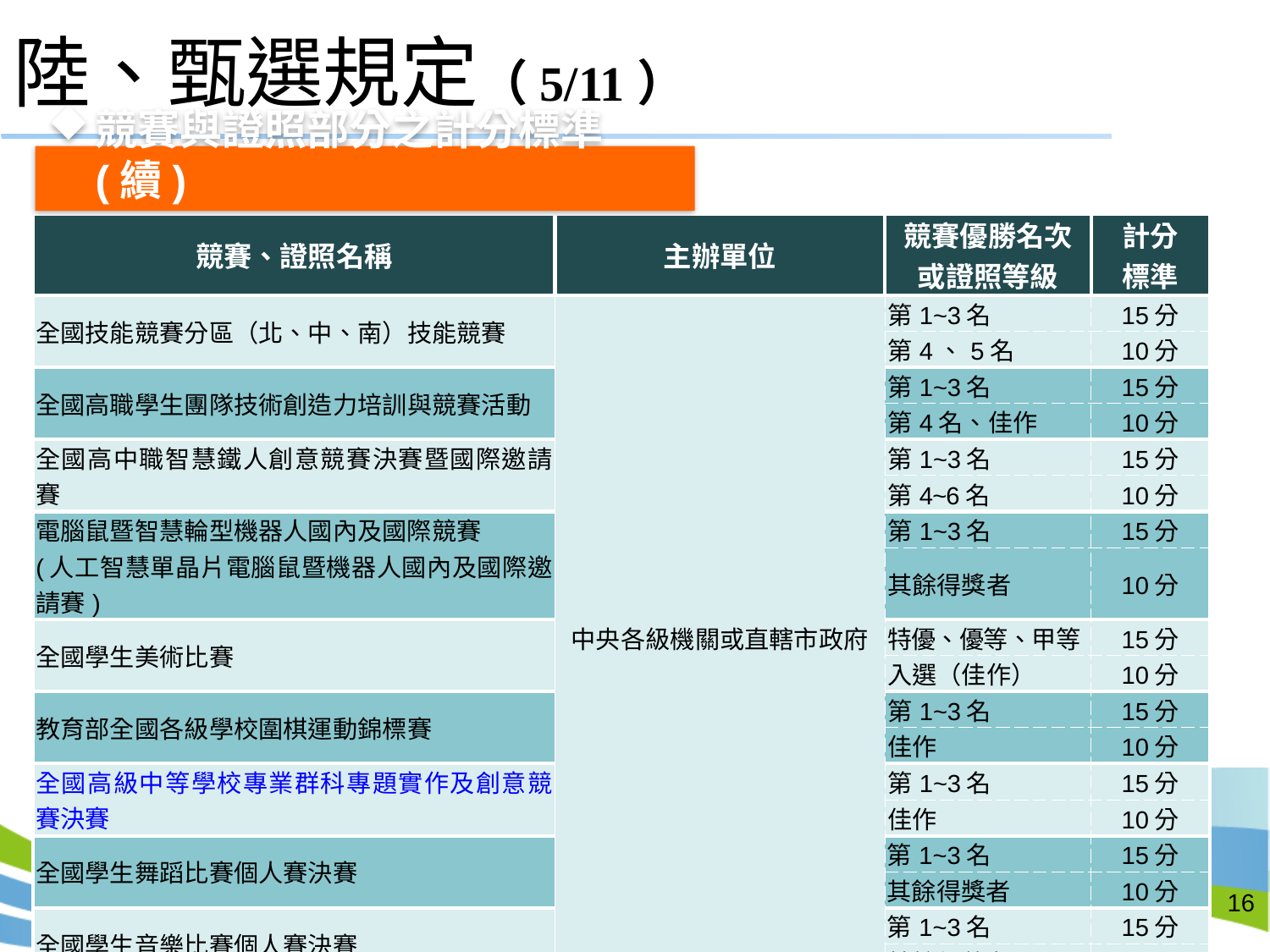

# 陸、甄選規定（5/11）
競賽與證照部分之計分標準(續)
| 競賽、證照名稱 | 主辦單位 | 競賽優勝名次 或證照等級 | 計分 標準 |
| --- | --- | --- | --- |
| 全國技能競賽分區（北、中、南）技能競賽 | 中央各級機關或直轄市政府 | 第1~3名 | 15分 |
|  |  | 第4、5名 | 10分 |
| 全國高職學生團隊技術創造力培訓與競賽活動 |  | 第1~3名 | 15分 |
|  |  | 第4名、佳作 | 10分 |
| 全國高中職智慧鐵人創意競賽決賽暨國際邀請賽 |  | 第1~3名 | 15分 |
|  |  | 第4~6名 | 10分 |
| 電腦鼠暨智慧輪型機器人國內及國際競賽 (人工智慧單晶片電腦鼠暨機器人國內及國際邀請賽) |  | 第1~3名 | 15分 |
|  |  | 其餘得獎者 | 10分 |
| 全國學生美術比賽 |  | 特優、優等、甲等 | 15分 |
|  |  | 入選（佳作） | 10分 |
| 教育部全國各級學校圍棋運動錦標賽 |  | 第1~3名 | 15分 |
|  |  | 佳作 | 10分 |
| 全國高級中等學校專業群科專題實作及創意競賽決賽 |  | 第1~3名 | 15分 |
|  |  | 佳作 | 10分 |
| 全國學生舞蹈比賽個人賽決賽 |  | 第1~3名 | 15分 |
|  |  | 其餘得獎者 | 10分 |
| 全國學生音樂比賽個人賽決賽 |  | 第1~3名 | 15分 |
|  |  | 其餘得獎者 | 10分 |
| 領有技術士證者 | 勞動部 （原行政院勞工委員會） | 甲級技術士證 | 25分 |
|  |  | 乙級技術士證 | 15分 |
|  |  | 丙級技術士證 | 5分 |
16